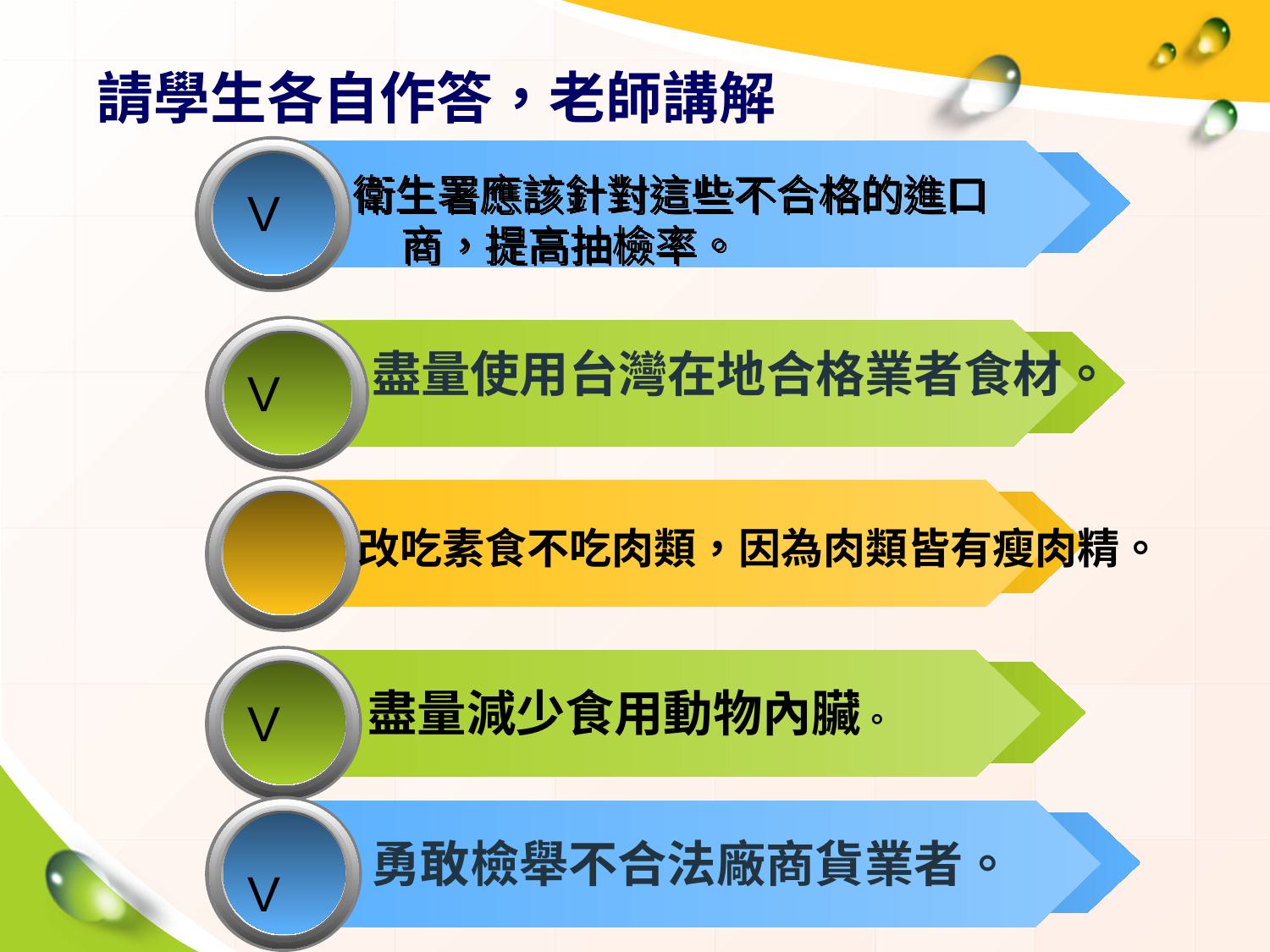

請學生各自作答，老師講解

衛生署應該針對這些不合格的進口  商，提高抽檢率。
V

盡量使用台灣在地合格業者食材。
V

改吃素食不吃肉類，因為肉類皆有瘦肉精。

盡量減少食用動物內臟。
V

勇敢檢舉不合法廠商貨業者。
V